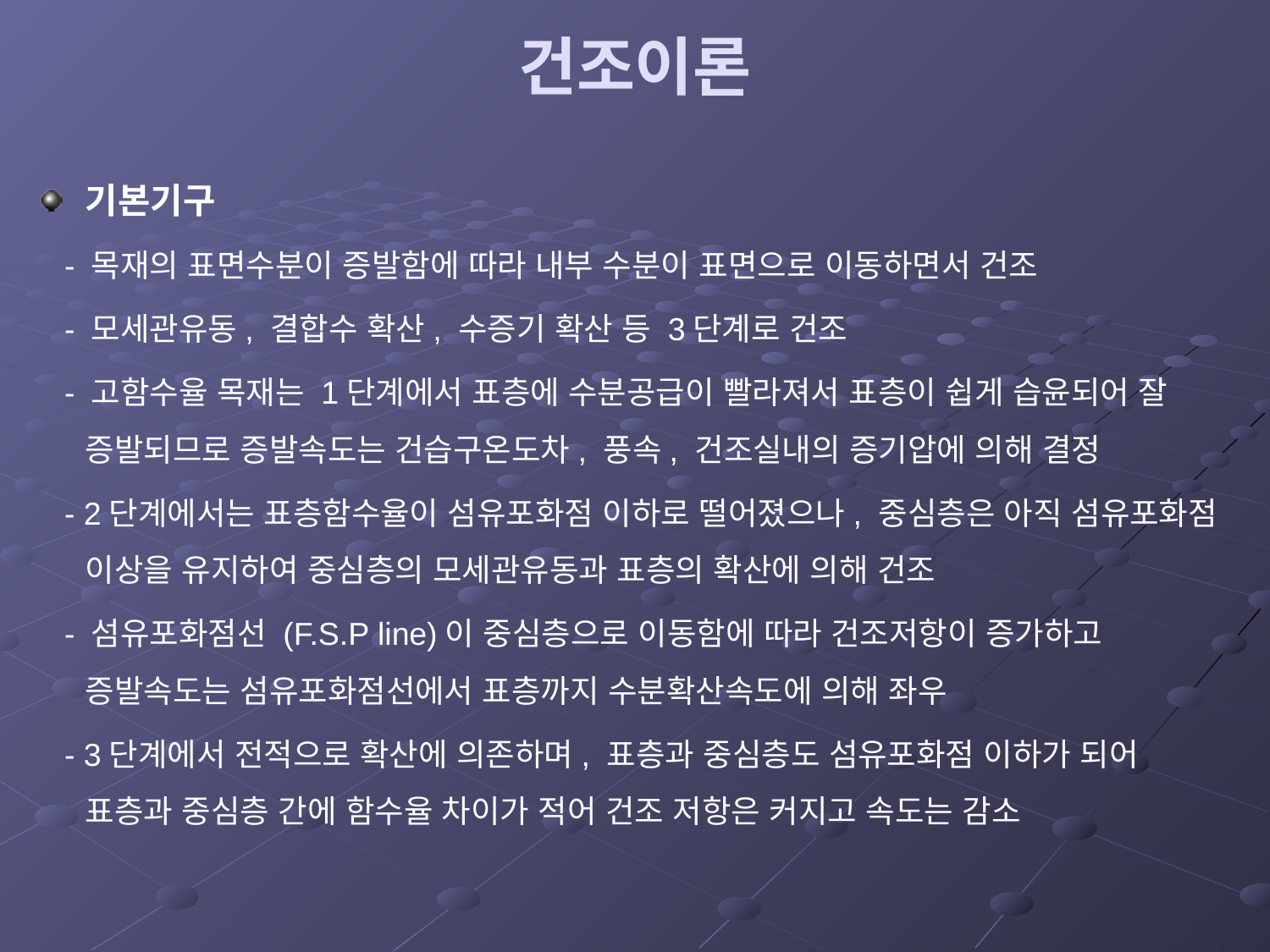

# 건조이론
기본기구
   - 목재의 표면수분이 증발함에 따라 내부 수분이 표면으로 이동하면서 건조
   - 모세관유동, 결합수 확산, 수증기 확산 등 3단계로 건조
   - 고함수율 목재는 1단계에서 표층에 수분공급이 빨라져서 표층이 쉽게 습윤되어 잘 증발되므로 증발속도는 건습구온도차, 풍속, 건조실내의 증기압에 의해 결정
   - 2단계에서는 표층함수율이 섬유포화점 이하로 떨어졌으나, 중심층은 아직 섬유포화점 이상을 유지하여 중심층의 모세관유동과 표층의 확산에 의해 건조
   - 섬유포화점선 (F.S.P line)이 중심층으로 이동함에 따라 건조저항이 증가하고 증발속도는 섬유포화점선에서 표층까지 수분확산속도에 의해 좌우
   - 3단계에서 전적으로 확산에 의존하며, 표층과 중심층도 섬유포화점 이하가 되어 표층과 중심층 간에 함수율 차이가 적어 건조 저항은 커지고 속도는 감소